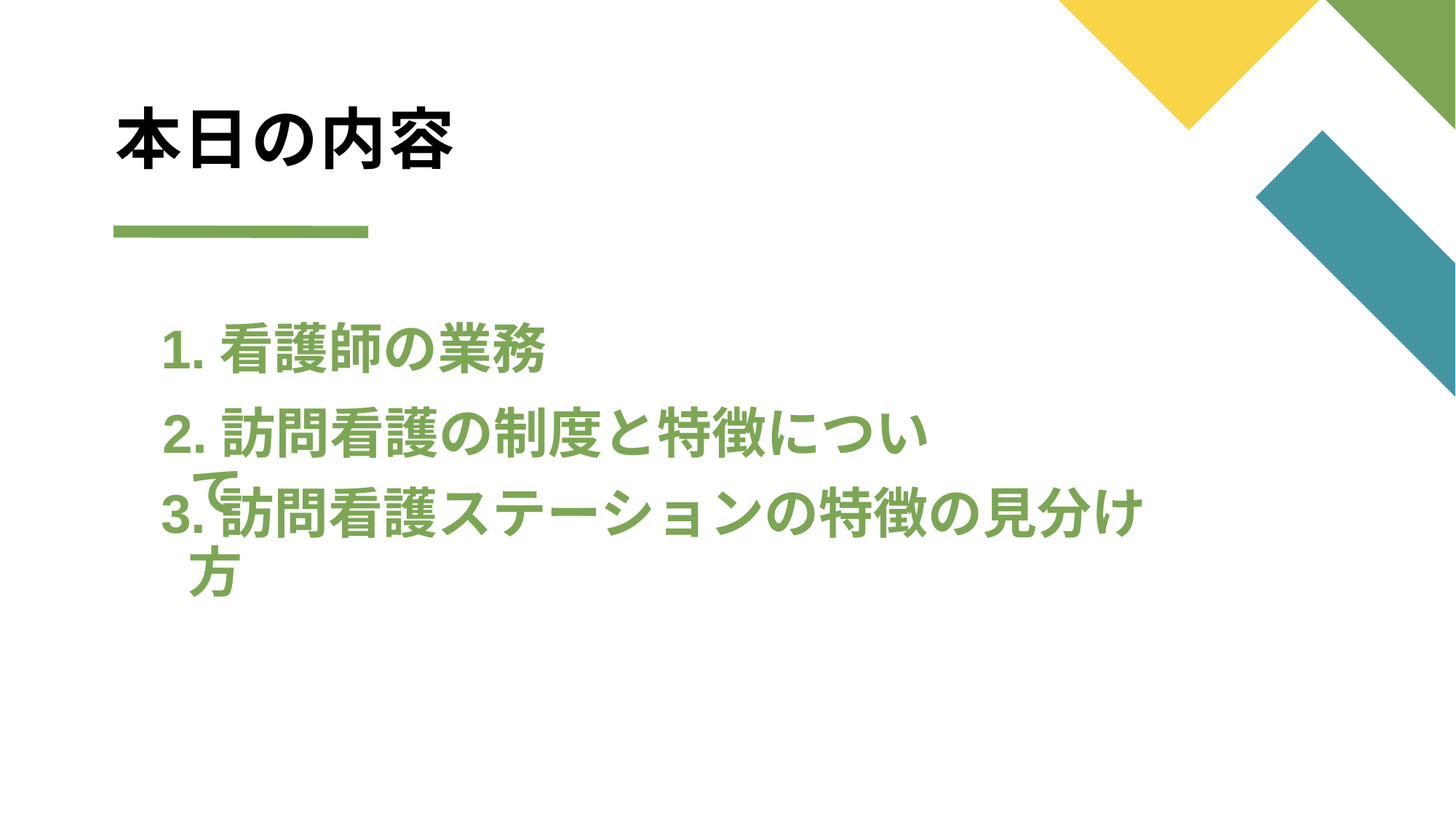

# 本日の内容
1.看護師の業務
2.訪問看護の制度と特徴について
3.訪問看護ステーションの特徴の見分け方